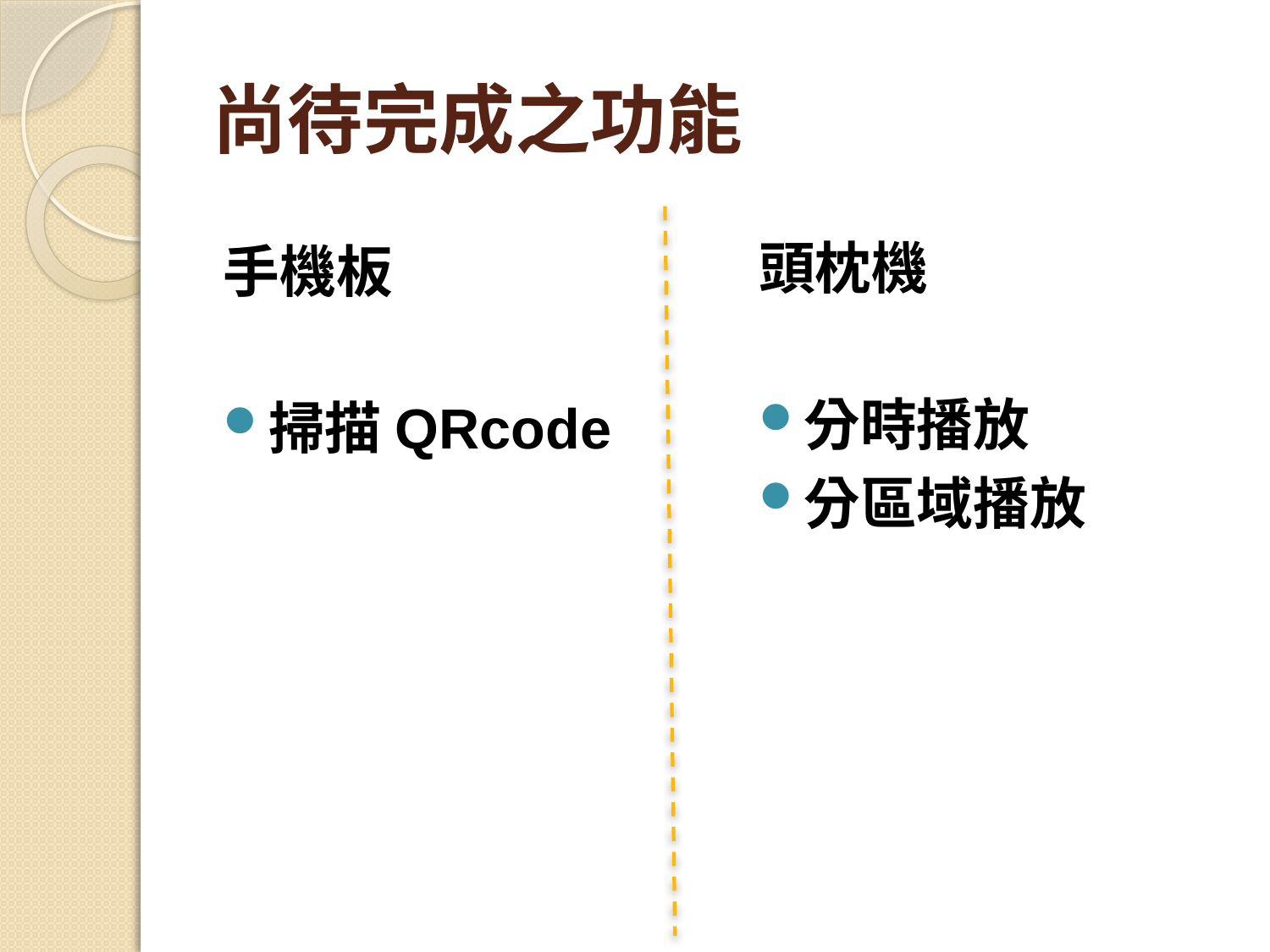

# 尚待完成之功能
頭枕機

分時播放
分區域播放
手機板

掃描QRcode